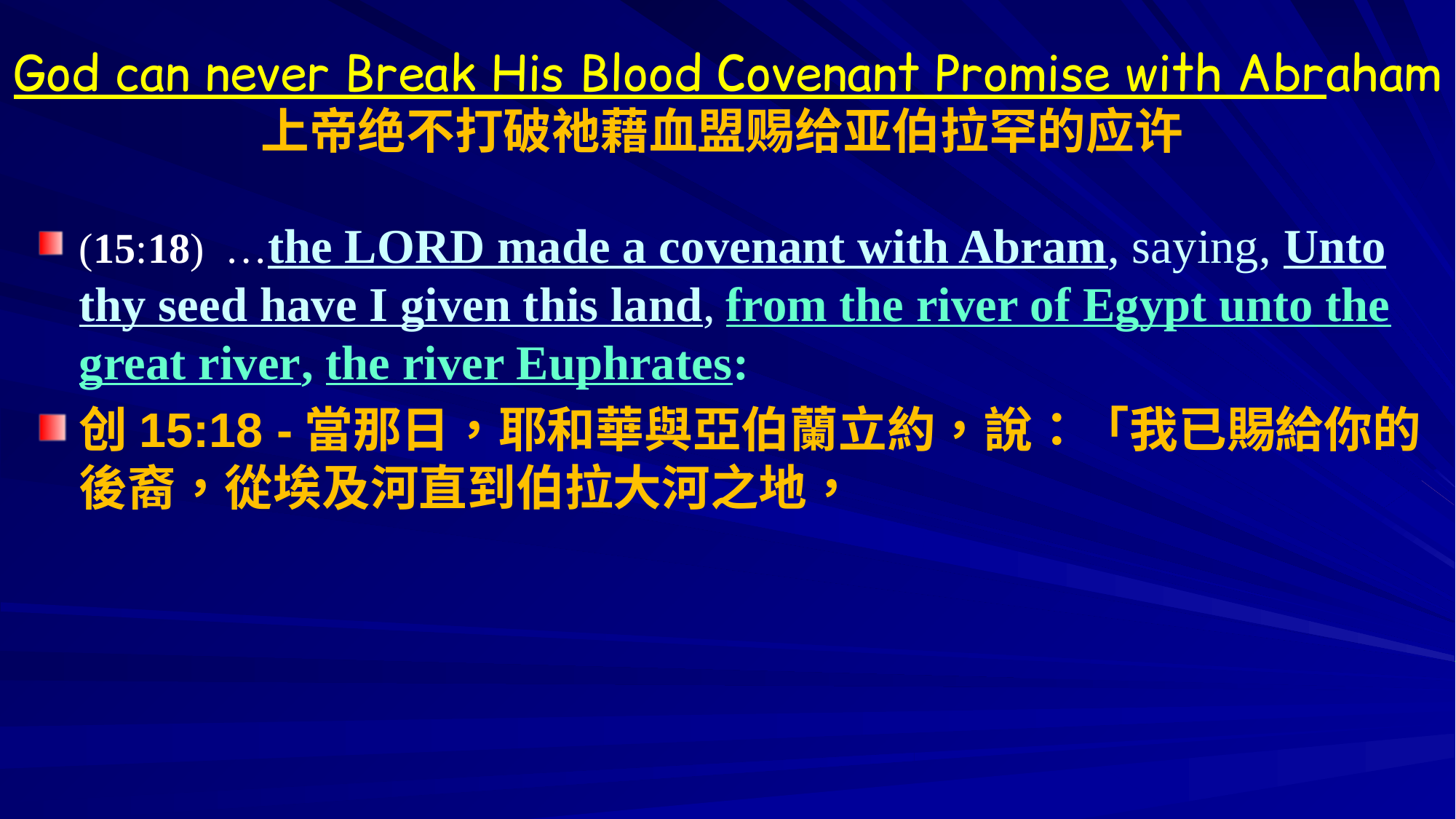

# God can never Break His Blood Covenant Promise with Abraham 上帝绝不打破祂藉血盟赐给亚伯拉罕的应许
(15:18)  …the LORD made a covenant with Abram, saying, Unto thy seed have I given this land, from the river of Egypt unto the great river, the river Euphrates:
创15:18 -當那日，耶和華與亞伯蘭立約，說：「我已賜給你的後裔，從埃及河直到伯拉大河之地，